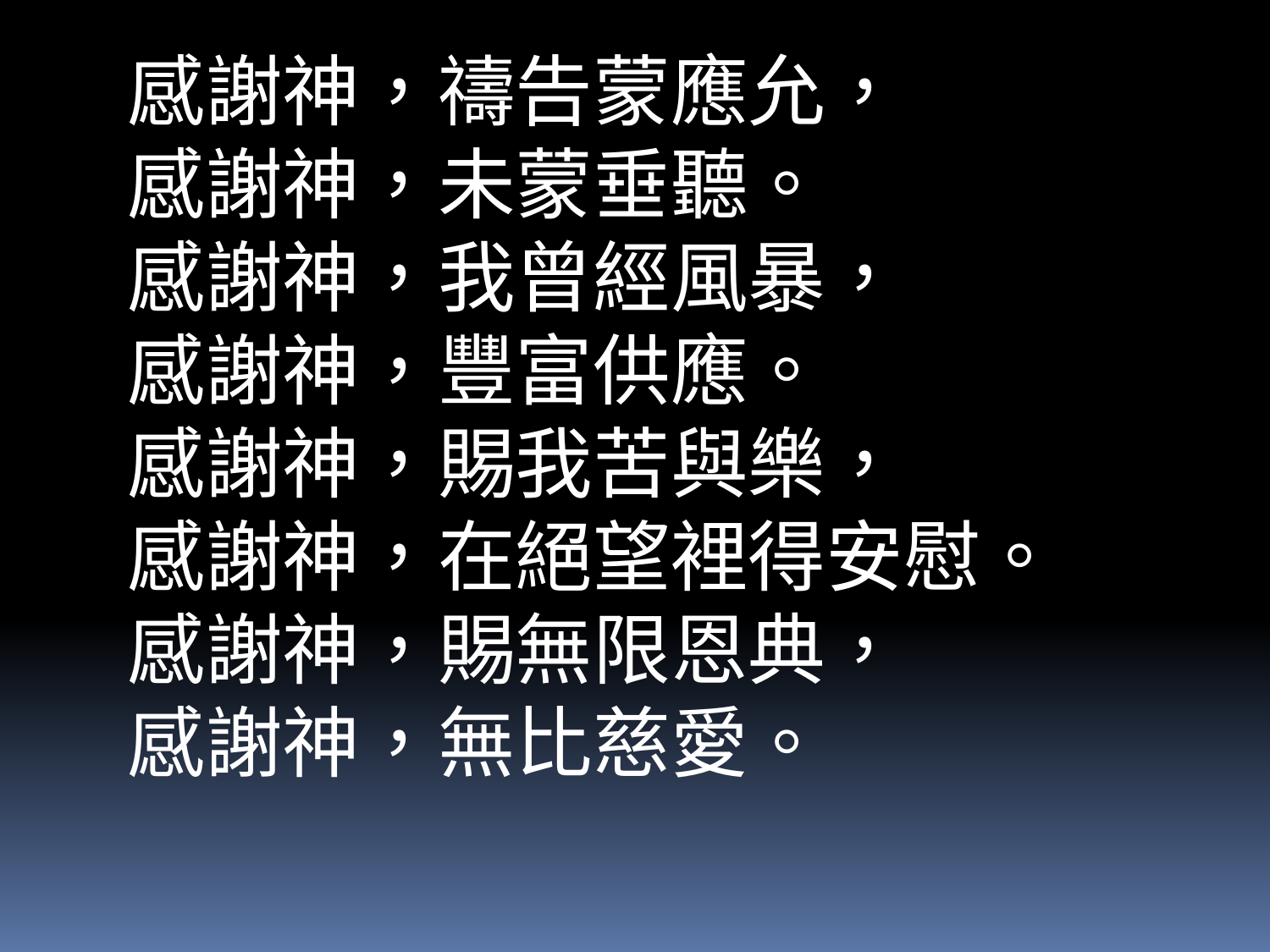

感謝神，禱告蒙應允，
感謝神，未蒙垂聽。
感謝神，我曾經風暴，
感謝神，豐富供應。
感謝神，賜我苦與樂，
感謝神，在絕望裡得安慰。
感謝神，賜無限恩典，
感謝神，無比慈愛。